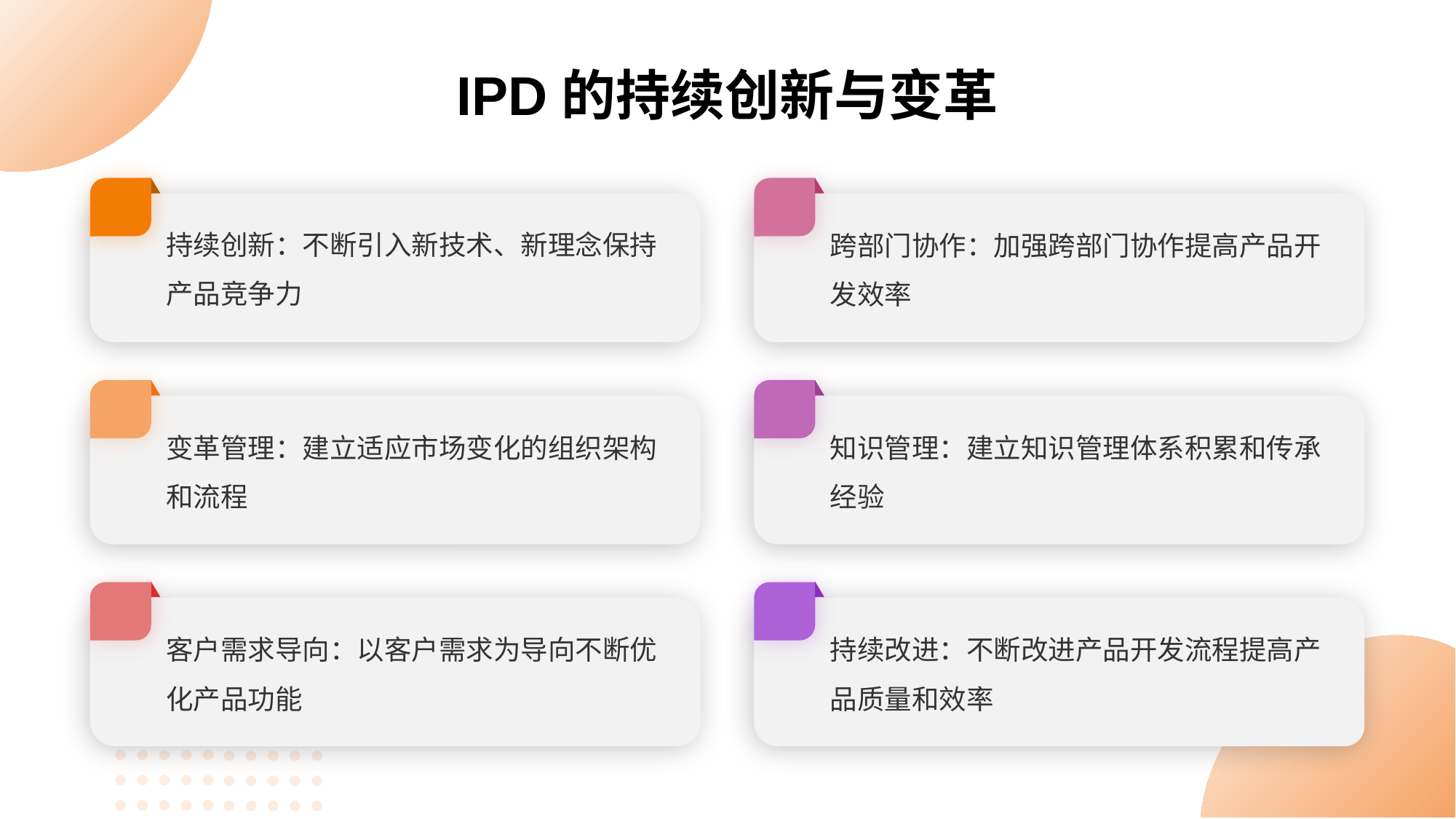

IPD的持续创新与变革

持续创新：不断引入新技术、新理念保持产品竞争力
跨部门协作：加强跨部门协作提高产品开发效率

变革管理：建立适应市场变化的组织架构和流程
知识管理：建立知识管理体系积累和传承经验

客户需求导向：以客户需求为导向不断优化产品功能
持续改进：不断改进产品开发流程提高产品质量和效率